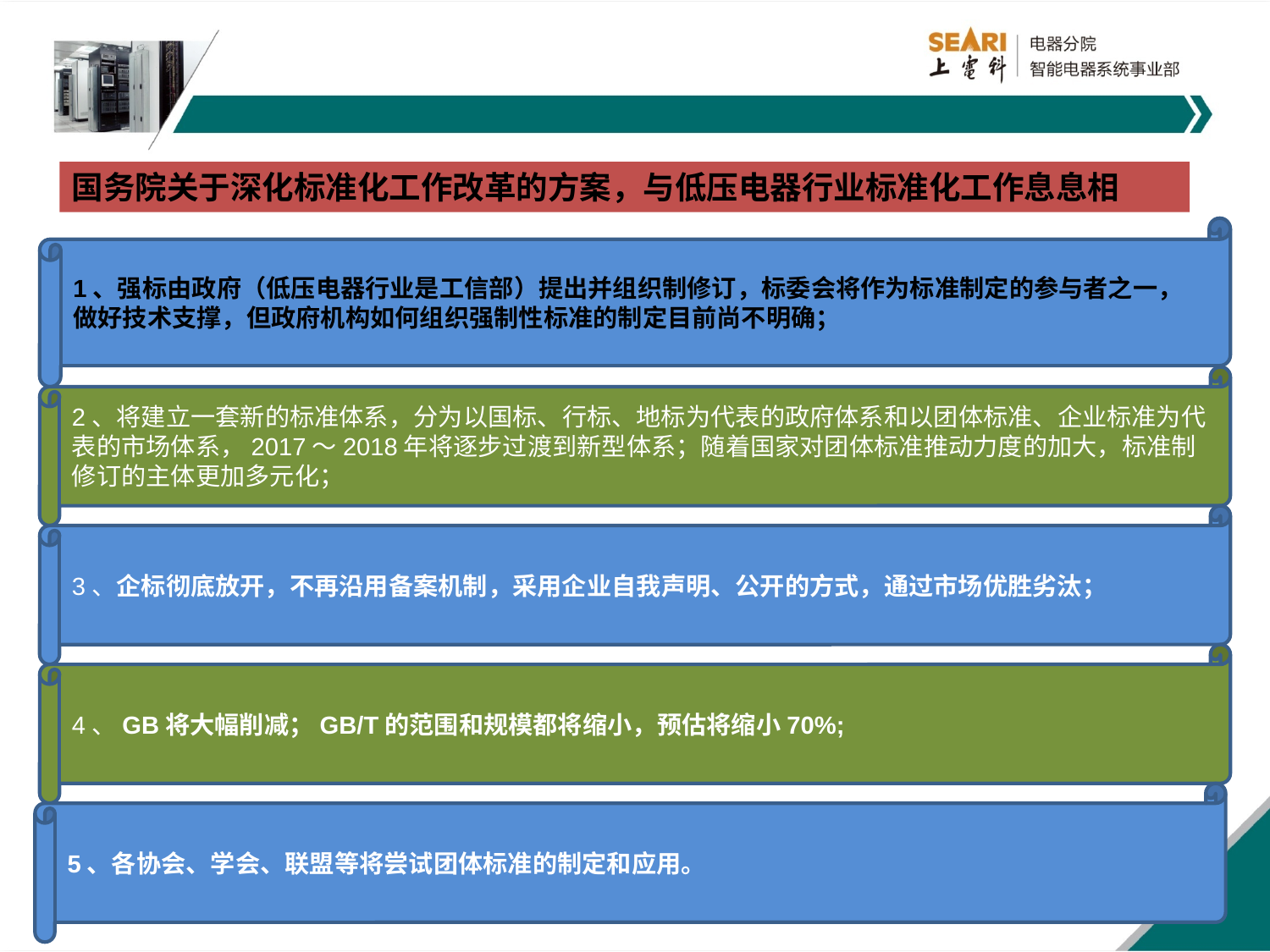

国务院关于深化标准化工作改革的方案，与低压电器行业标准化工作息息相
1、强标由政府（低压电器行业是工信部）提出并组织制修订，标委会将作为标准制定的参与者之一，做好技术支撑，但政府机构如何组织强制性标准的制定目前尚不明确；
2、将建立一套新的标准体系，分为以国标、行标、地标为代表的政府体系和以团体标准、企业标准为代表的市场体系，2017～2018年将逐步过渡到新型体系；随着国家对团体标准推动力度的加大，标准制修订的主体更加多元化；
3、企标彻底放开，不再沿用备案机制，采用企业自我声明、公开的方式，通过市场优胜劣汰；
4、GB将大幅削减；GB/T的范围和规模都将缩小，预估将缩小70%;
5、各协会、学会、联盟等将尝试团体标准的制定和应用。